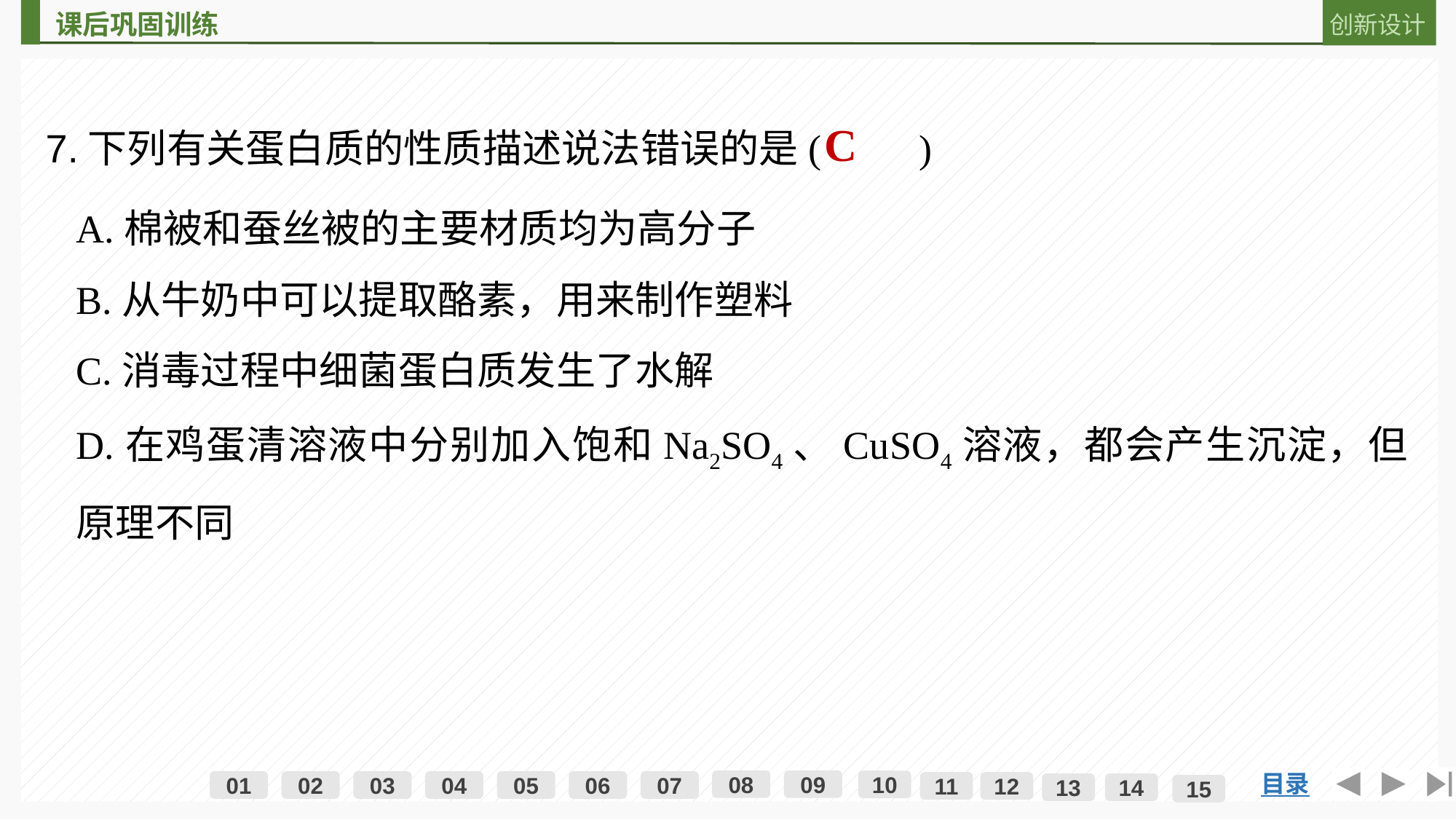

7.下列有关蛋白质的性质描述说法错误的是(　　)
C
A.棉被和蚕丝被的主要材质均为高分子
B.从牛奶中可以提取酪素，用来制作塑料
C.消毒过程中细菌蛋白质发生了水解
D.在鸡蛋清溶液中分别加入饱和Na2SO4、CuSO4溶液，都会产生沉淀，但原理不同